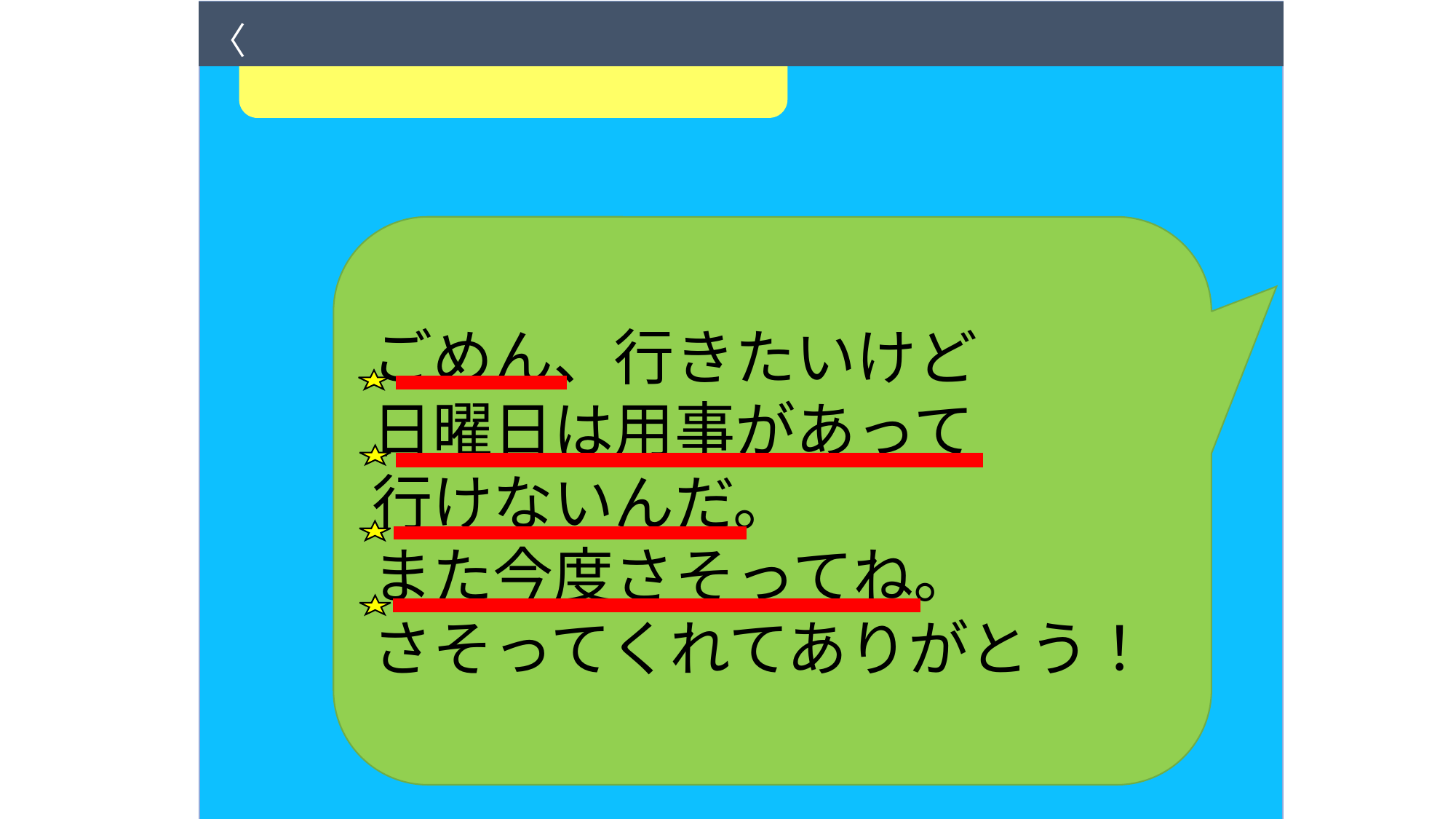

３回目

〈
ごめん、行きたいけど
日曜日は用事があって
行けないんだ。
また今度さそってね。
さそってくれてありがとう！